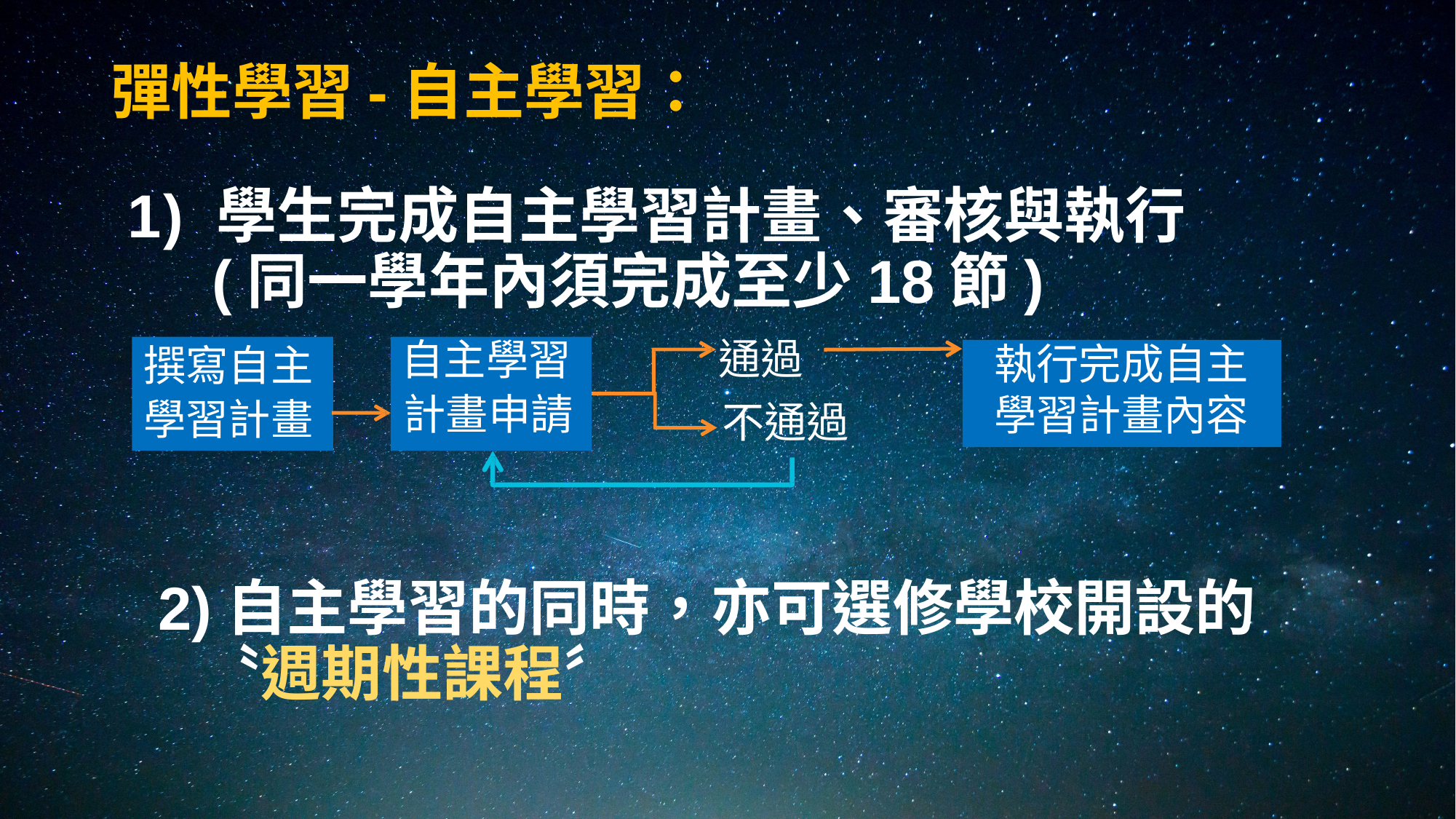

# 彈性學習-自主學習：
學生完成自主學習計畫、審核與執行
     (同一學年內須完成至少18節)

2)自主學習的同時，亦可選修學校開設的
  〝週期性課程〞

通過
自主學習
執行完成自主 學習計畫內容

撰寫自主

計畫申請
學習計畫
不通過